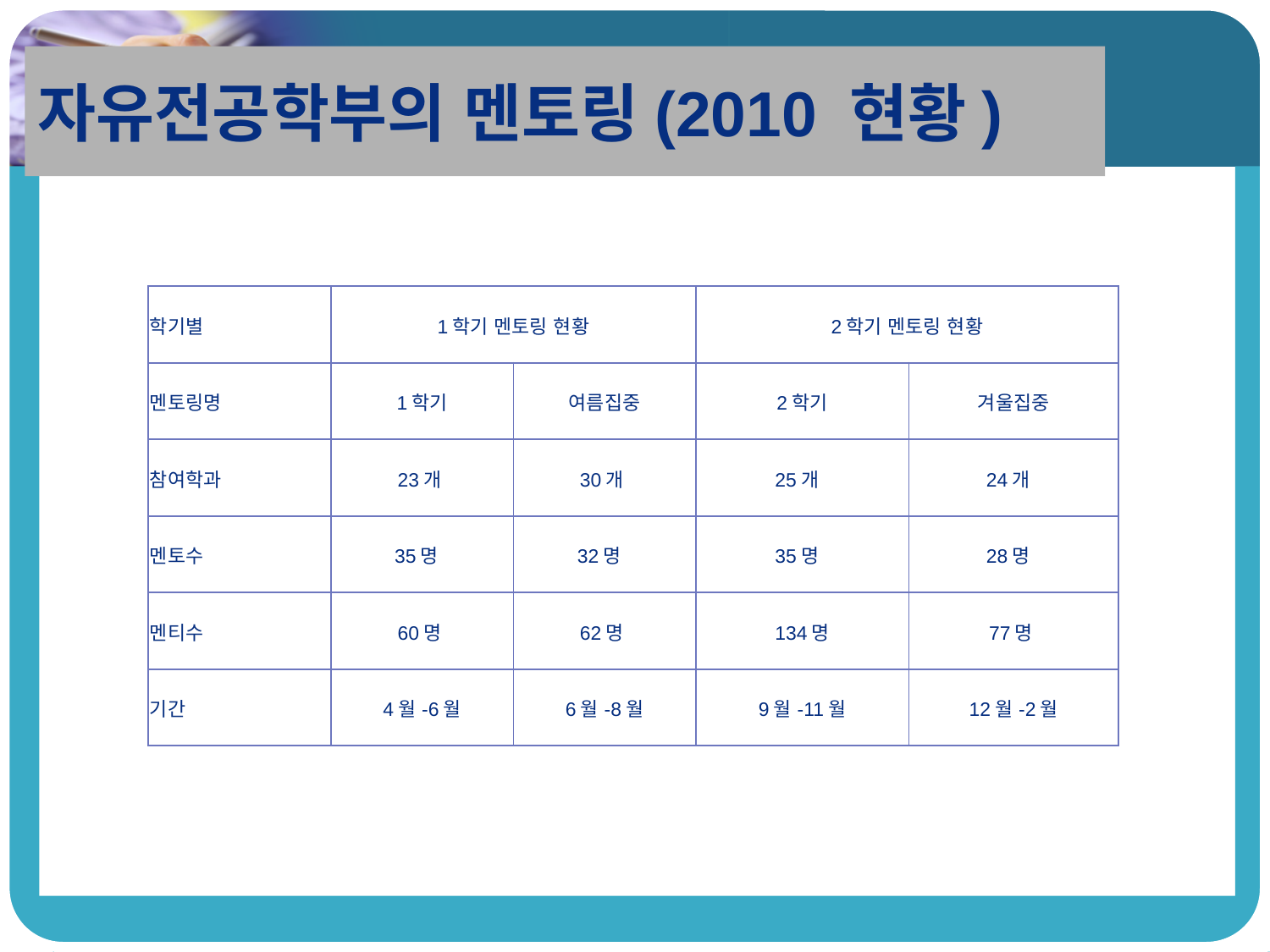

자유전공학부의 멘토링(2010 현황)
| 학기별 | 1학기 멘토링 현황 |  | 2학기 멘토링 현황 |  |
| --- | --- | --- | --- | --- |
| 멘토링명 | 1학기 | 여름집중 | 2학기 | 겨울집중 |
| 참여학과 | 23개 | 30개 | 25개 | 24개 |
| 멘토수 | 35명 | 32명 | 35명 | 28명 |
| 멘티수 | 60명 | 62명 | 134명 | 77명 |
| 기간 | 4월-6월 | 6월-8월 | 9월-11월 | 12월-2월 |